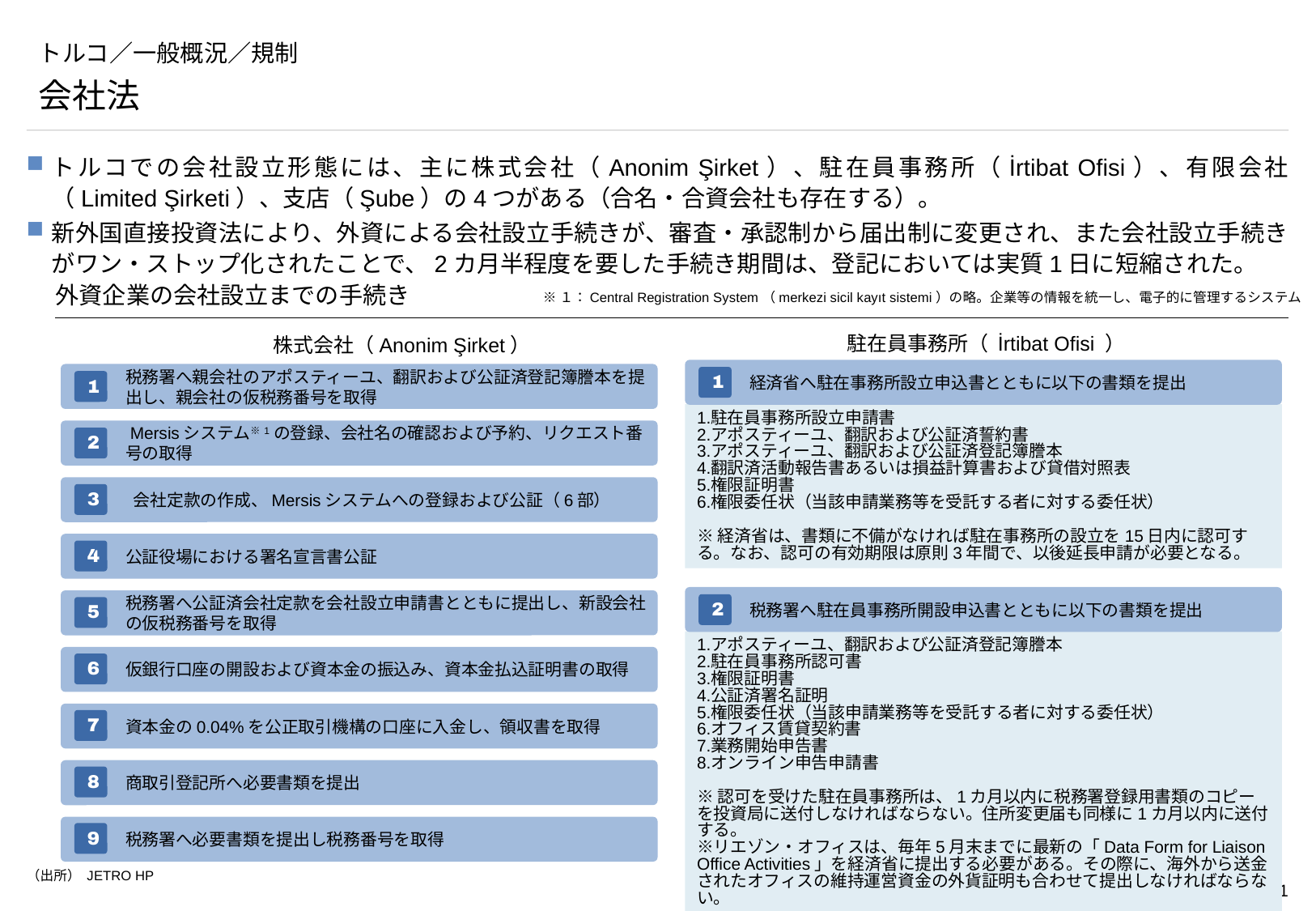

# トルコ／一般概況／規制
会社法
トルコでの会社設立形態には、主に株式会社（Anonim Şirket）、駐在員事務所（İrtibat Ofisi）、有限会社（Limited Şirketi）、支店（Şube）の4つがある（合名・合資会社も存在する）。
新外国直接投資法により、外資による会社設立手続きが、審査・承認制から届出制に変更され、また会社設立手続きがワン・ストップ化されたことで、2カ月半程度を要した手続き期間は、登記においては実質1日に短縮された。
外資企業の会社設立までの手続き
※１：Central Registration System（merkezi sicil kayıt sistemi）の略。企業等の情報を統一し、電子的に管理するシステム
駐在員事務所（ İrtibat Ofisi ）
株式会社（Anonim Şirket）
経済省へ駐在事務所設立申込書とともに以下の書類を提出
税務署へ親会社のアポスティーユ、翻訳および公証済登記簿謄本を提出し、親会社の仮税務番号を取得
1
1
駐在員事務所設立申請書
アポスティーユ、翻訳および公証済誓約書
アポスティーユ、翻訳および公証済登記簿謄本
翻訳済活動報告書あるいは損益計算書および貸借対照表
権限証明書
権限委任状（当該申請業務等を受託する者に対する委任状）

※経済省は、書類に不備がなければ駐在事務所の設立を15日内に認可する。なお、認可の有効期限は原則3年間で、以後延長申請が必要となる。

 Mersisシステム※1の登録、会社名の確認および予約、リクエスト番号の取得
2
 会社定款の作成、Mersisシステムへの登録および公証（6部）
3
公証役場における署名宣言書公証
4
税務署へ駐在員事務所開設申込書とともに以下の書類を提出
税務署へ公証済会社定款を会社設立申請書とともに提出し、新設会社の仮税務番号を取得
2
5
アポスティーユ、翻訳および公証済登記簿謄本
駐在員事務所認可書
権限証明書
公証済署名証明
権限委任状（当該申請業務等を受託する者に対する委任状）
オフィス賃貸契約書
業務開始申告書
オンライン申告申請書

※認可を受けた駐在員事務所は、1カ月以内に税務署登録用書類のコピーを投資局に送付しなければならない。住所変更届も同様に1カ月以内に送付する。
※リエゾン・オフィスは、毎年5月末までに最新の「Data Form for Liaison Office Activities」を経済省に提出する必要がある。その際に、海外から送金されたオフィスの維持運営資金の外貨証明も合わせて提出しなければならない。
仮銀行口座の開設および資本金の振込み、資本金払込証明書の取得
6
資本金の0.04%を公正取引機構の口座に入金し、領収書を取得
7
商取引登記所へ必要書類を提出
8
税務署へ必要書類を提出し税務番号を取得
9
（出所） JETRO HP